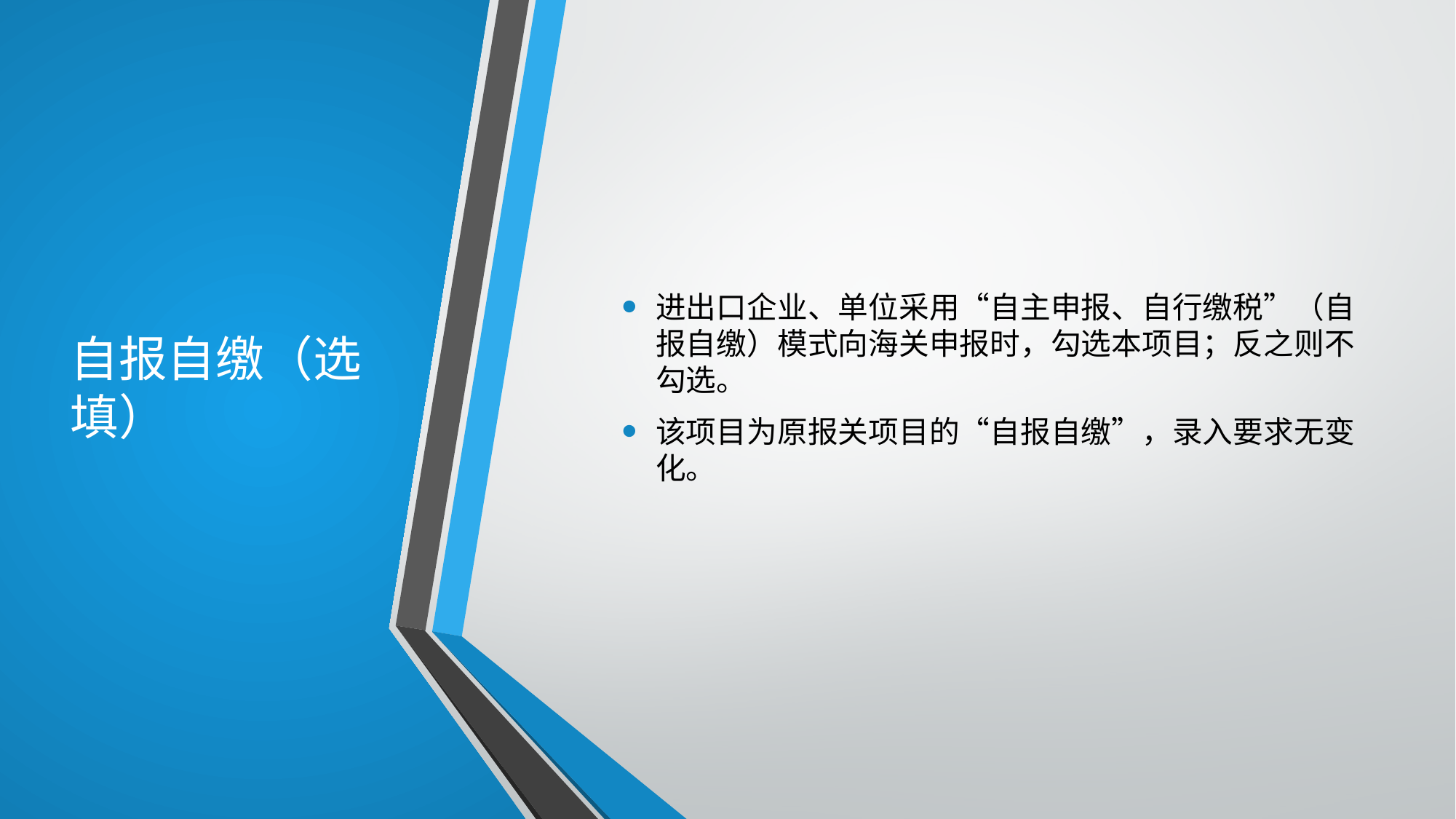

# 自报自缴（选填）
进出口企业、单位采用“自主申报、自行缴税”（自报自缴）模式向海关申报时，勾选本项目；反之则不勾选。
该项目为原报关项目的“自报自缴”，录入要求无变化。